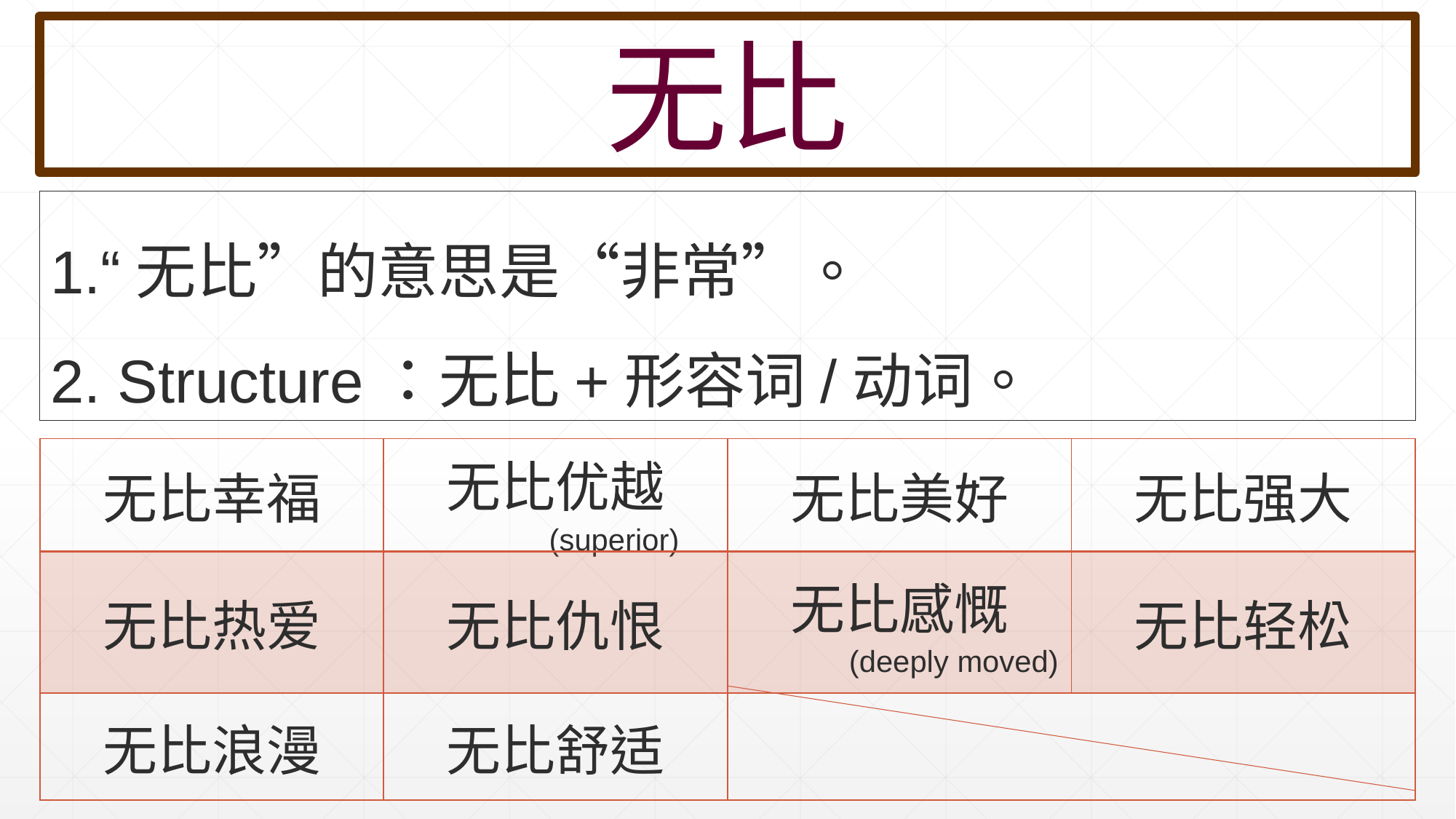

无比
1.“无比”的意思是“非常”。
2. Structure：无比+形容词/动词。
| 无比幸福 | 无比优越 (superior) | 无比美好 | 无比强大 |
| --- | --- | --- | --- |
| 无比热爱 | 无比仇恨 | 无比感慨 (deeply moved) | 无比轻松 |
| 无比浪漫 | 无比舒适 |  |  |